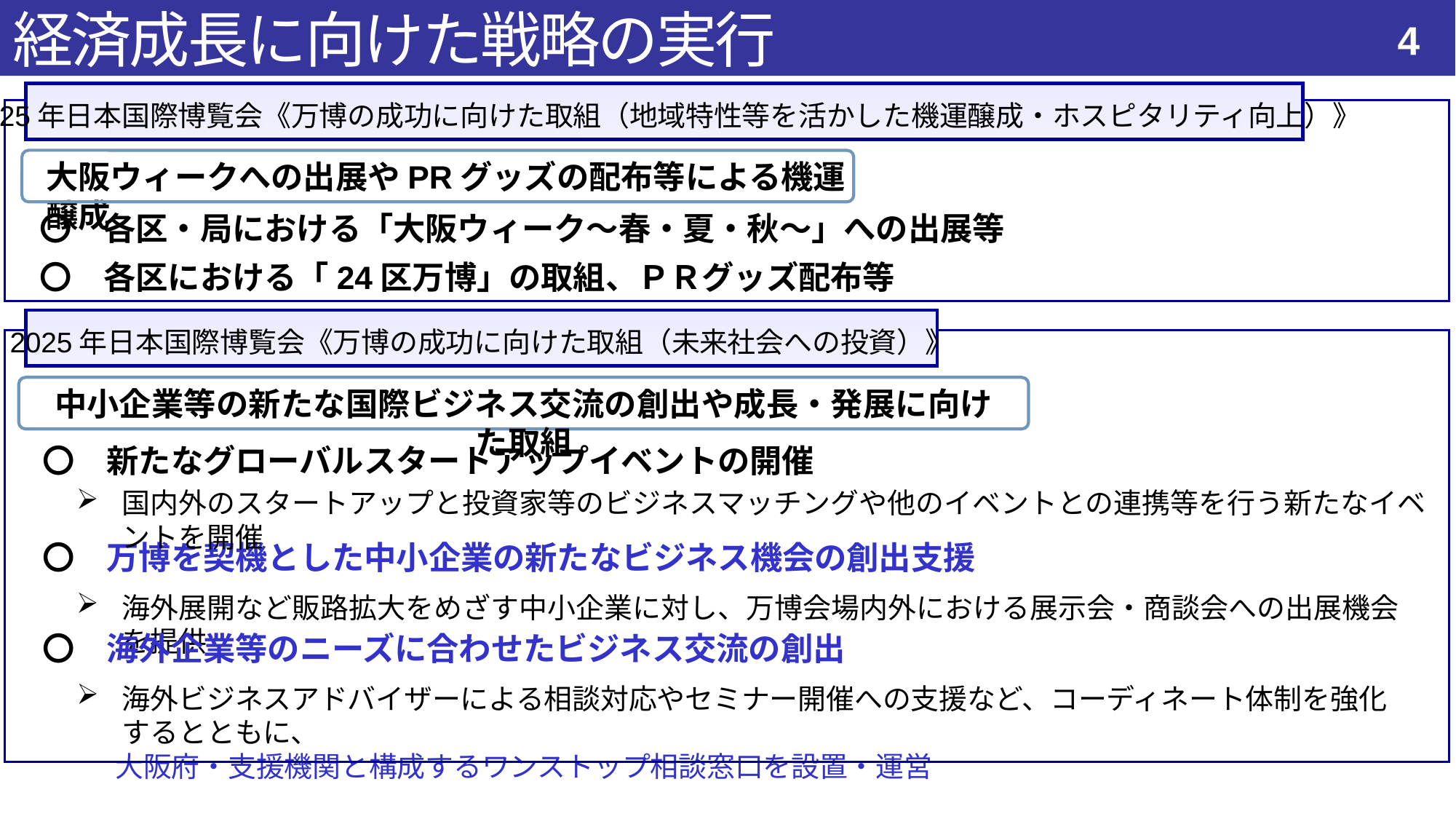

経済成長に向けた戦略の実行
4
2025年日本国際博覧会《万博の成功に向けた取組（地域特性等を活かした機運醸成・ホスピタリティ向上）》

大阪ウィークへの出展やPRグッズの配布等による機運醸成
〇　各区・局における「大阪ウィーク～春・夏・秋～」への出展等
〇　各区における「24区万博」の取組、ＰＲグッズ配布等
2025年日本国際博覧会《万博の成功に向けた取組（未来社会への投資）》

中小企業等の新たな国際ビジネス交流の創出や成長・発展に向けた取組

〇　新たなグローバルスタートアップイベントの開催
国内外のスタートアップと投資家等のビジネスマッチングや他のイベントとの連携等を行う新たなイベントを開催
〇　万博を契機とした中小企業の新たなビジネス機会の創出支援
海外展開など販路拡大をめざす中小企業に対し、万博会場内外における展示会・商談会への出展機会を提供
〇　海外企業等のニーズに合わせたビジネス交流の創出
海外ビジネスアドバイザーによる相談対応やセミナー開催への支援など、コーディネート体制を強化するとともに、
     大阪府・支援機関と構成するワンストップ相談窓口を設置・運営